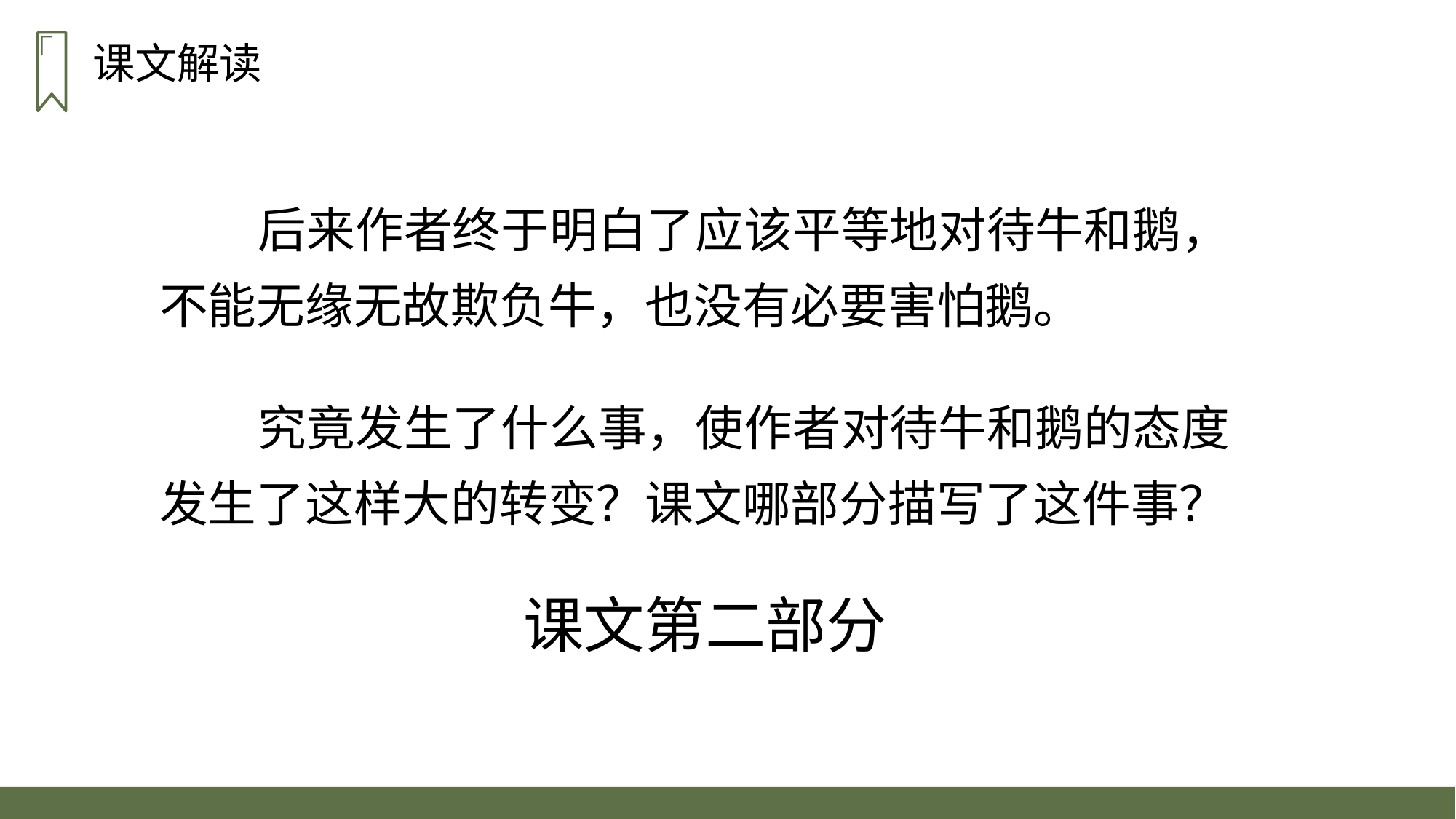

课文解读
        后来作者终于明白了应该平等地对待牛和鹅，不能无缘无故欺负牛，也没有必要害怕鹅。
        究竟发生了什么事，使作者对待牛和鹅的态度发生了这样大的转变？课文哪部分描写了这件事？
课文第二部分